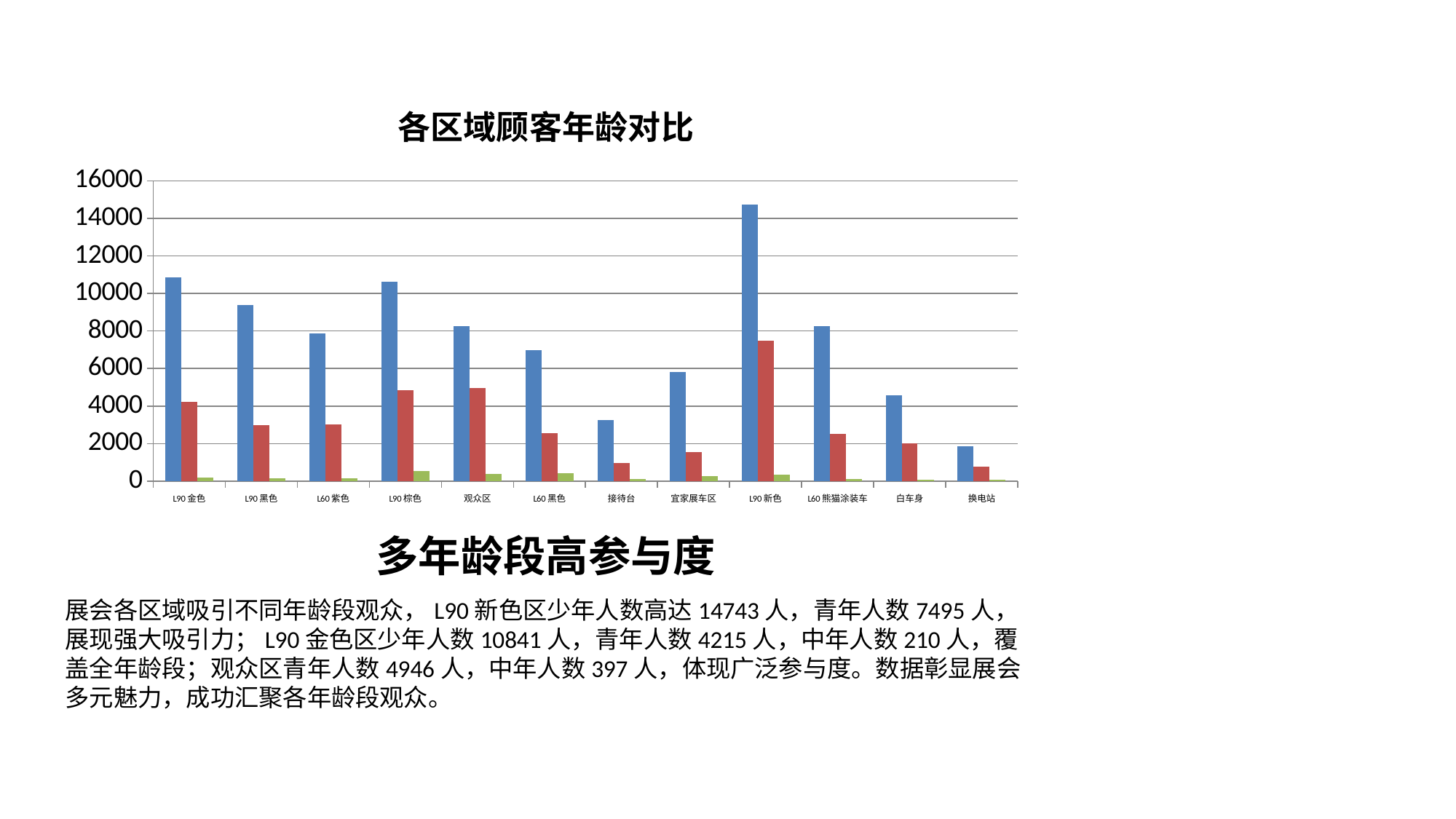

### Chart: 各区域顾客年龄对比

| Category | 少年 | 青年 | 中年 |
|---|---|---|---|
| L90金色 | 10841.0 | 4215.0 | 210.0 |
| L90黑色 | 9388.0 | 2965.0 | 164.0 |
| L60紫色 | 7879.0 | 3012.0 | 136.0 |
| L90棕色 | 10639.0 | 4829.0 | 558.0 |
| 观众区 | 8243.0 | 4946.0 | 397.0 |
| L60黑色 | 6967.0 | 2542.0 | 410.0 |
| 接待台 | 3241.0 | 947.0 | 128.0 |
| 宜家展车区 | 5806.0 | 1562.0 | 280.0 |
| L90新色 | 14743.0 | 7495.0 | 347.0 |
| L60熊猫涂装车 | 8274.0 | 2519.0 | 115.0 |
| 白车身 | 4568.0 | 2018.0 | 74.0 |
| 换电站 | 1842.0 | 766.0 | 63.0 |
多年龄段高参与度
展会各区域吸引不同年龄段观众，L90新色区少年人数高达14743人，青年人数7495人，展现强大吸引力；L90金色区少年人数10841人，青年人数4215人，中年人数210人，覆盖全年龄段；观众区青年人数4946人，中年人数397人，体现广泛参与度。数据彰显展会多元魅力，成功汇聚各年龄段观众。